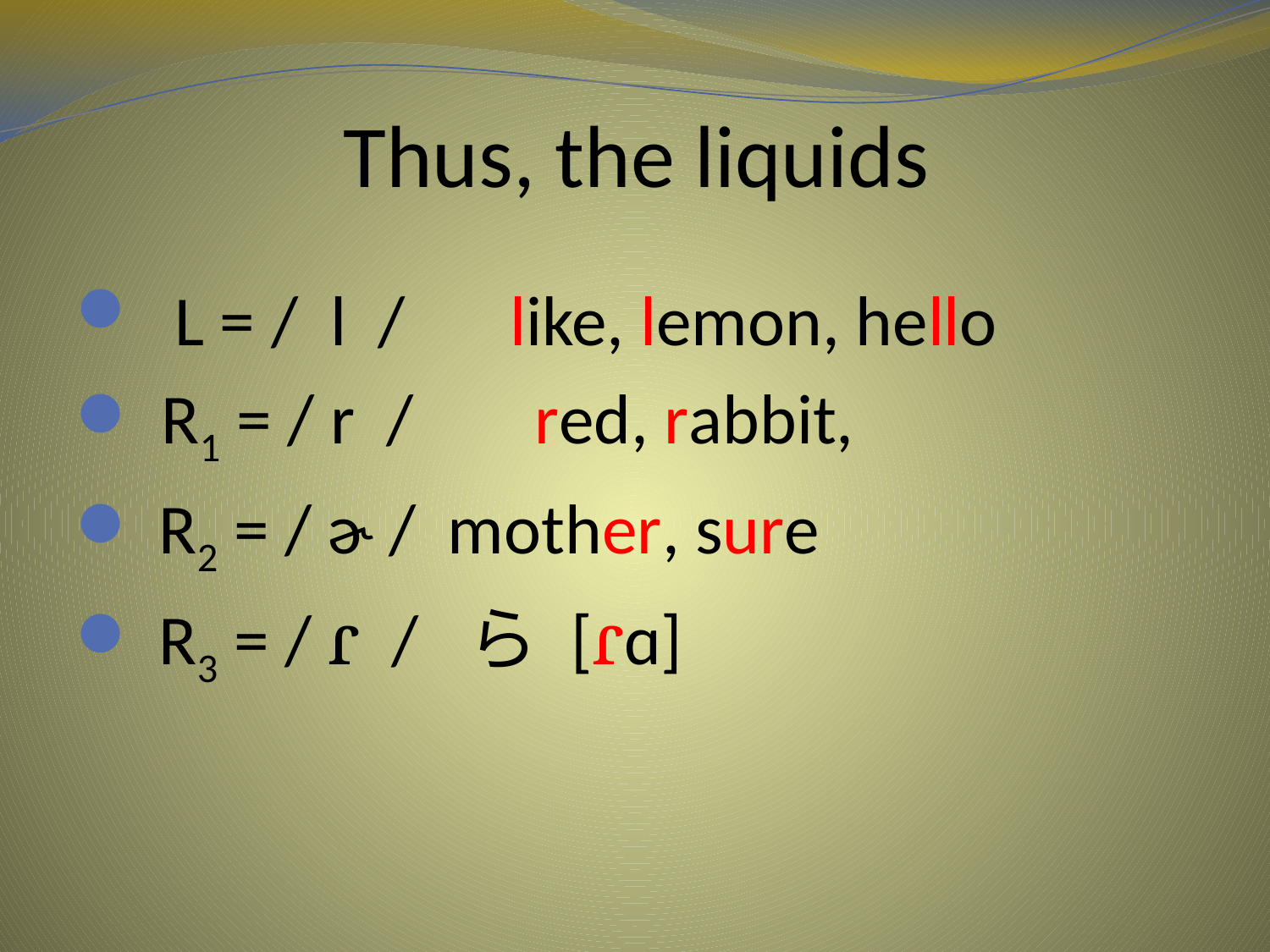

# Thus, the liquids
  L = /  l  /　like, lemon, hello
 R1 = / r  / 　red, rabbit,
 R2 = / ɚ /  mother, sure
 R3 = / ɾ  /  ら [ɾɑ]